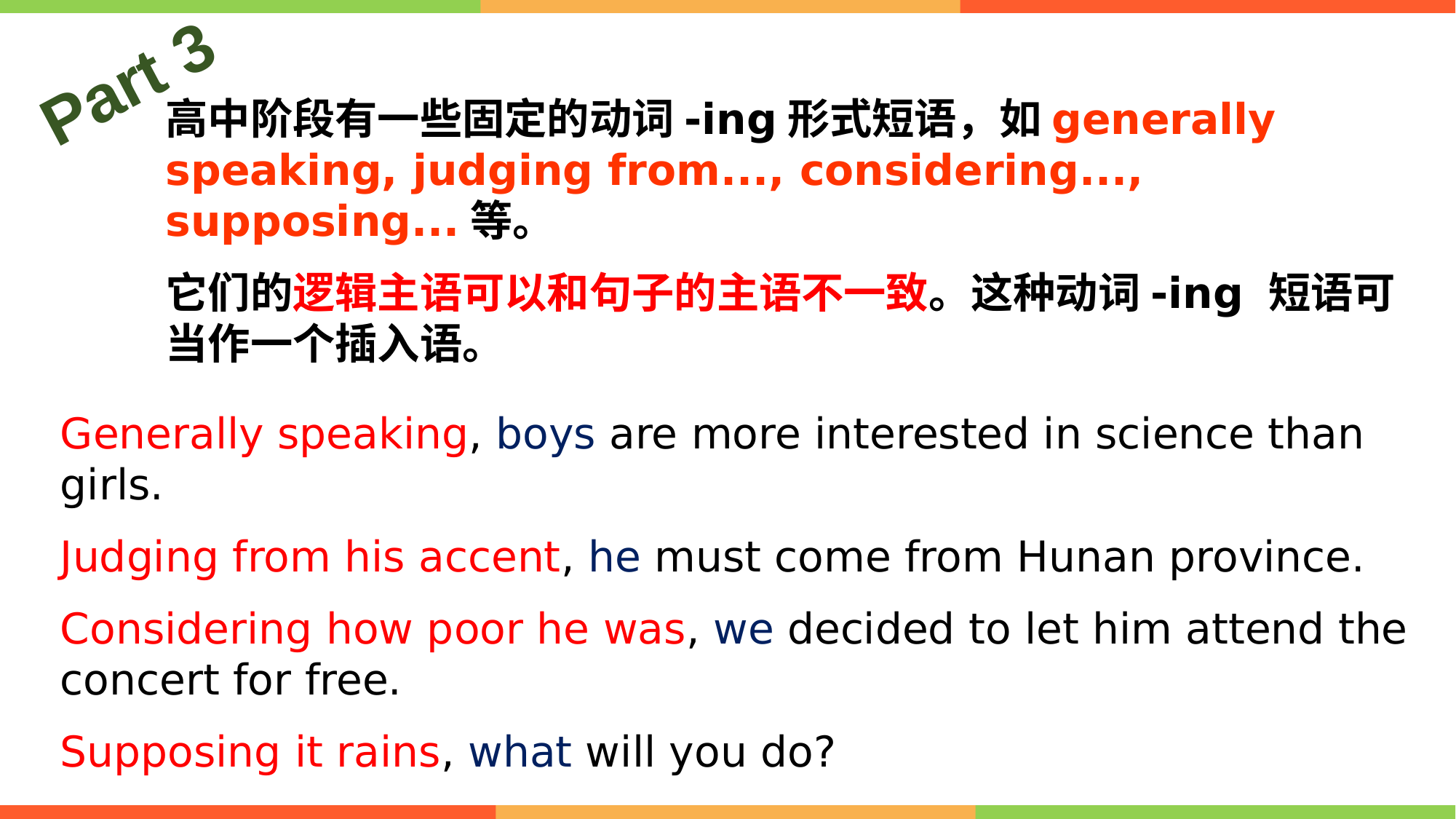

Part 3
高中阶段有一些固定的动词-ing形式短语，如generally speaking, judging from..., considering..., supposing...等。
它们的逻辑主语可以和句子的主语不一致。这种动词-ing 短语可当作一个插入语。
Generally speaking, boys are more interested in science than girls.
Judging from his accent, he must come from Hunan province.
Considering how poor he was, we decided to let him attend the concert for free.
Supposing it rains, what will you do?